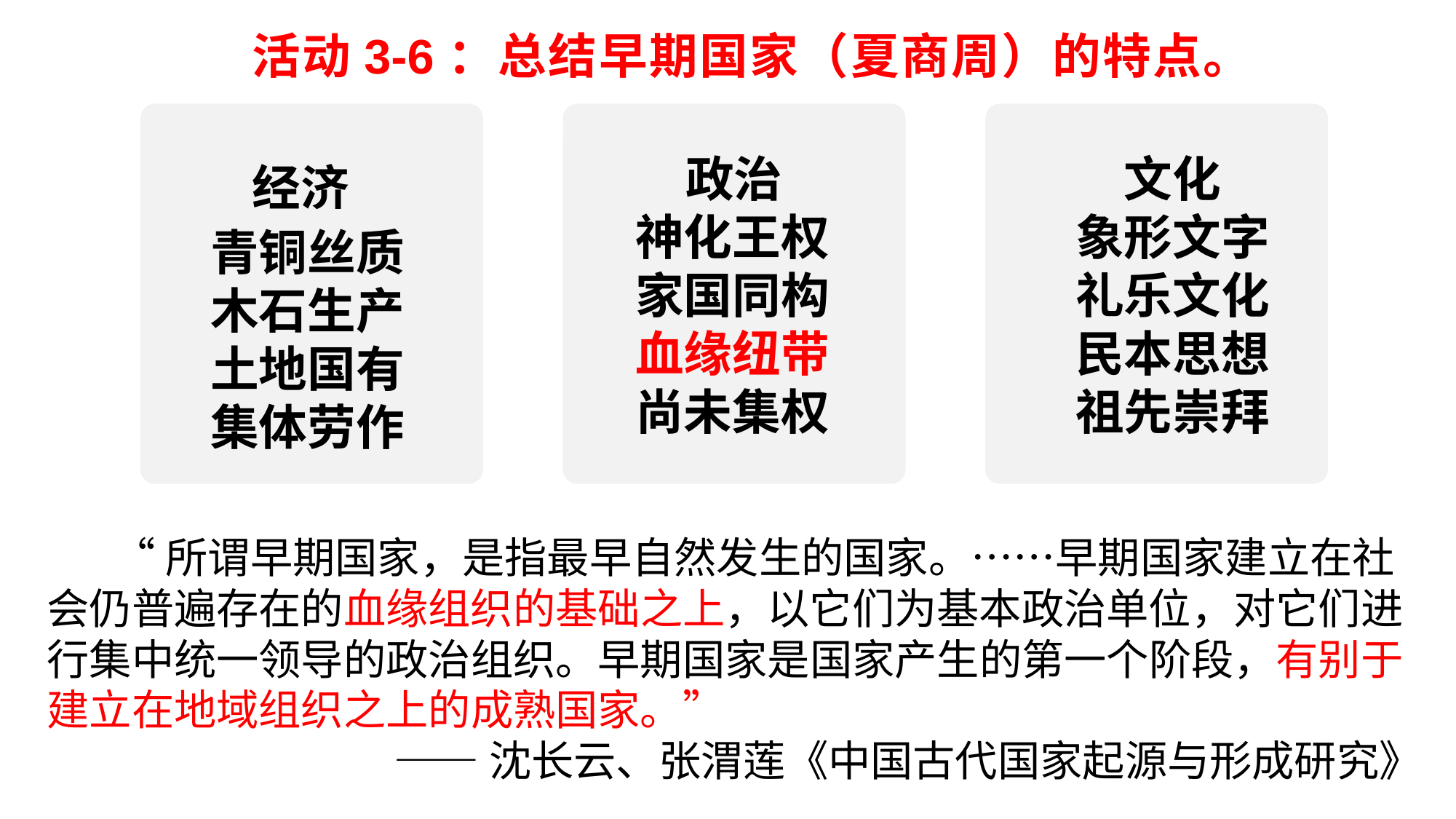

活动3-6：总结早期国家（夏商周）的特点。

政治
神化王权
家国同构
血缘纽带
尚未集权
文化
象形文字
礼乐文化
民本思想
祖先崇拜
经济
青铜丝质
木石生产
土地国有
集体劳作
       “所谓早期国家，是指最早自然发生的国家。……早期国家建立在社会仍普遍存在的血缘组织的基础之上，以它们为基本政治单位，对它们进行集中统一领导的政治组织。早期国家是国家产生的第一个阶段，有别于建立在地域组织之上的成熟国家。”
——沈长云、张渭莲《中国古代国家起源与形成研究》